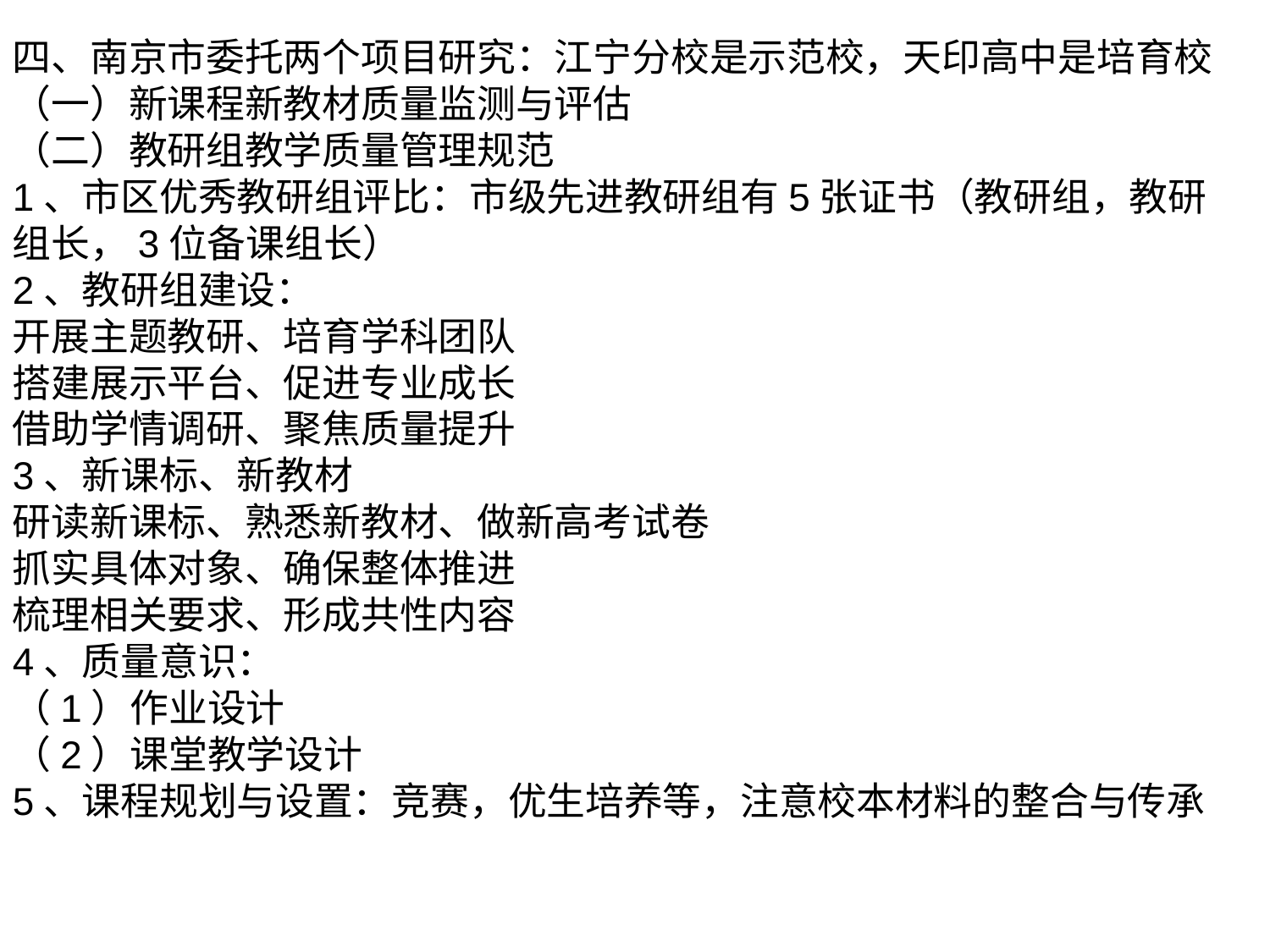

四、南京市委托两个项目研究：江宁分校是示范校，天印高中是培育校
（一）新课程新教材质量监测与评估
（二）教研组教学质量管理规范
1、市区优秀教研组评比：市级先进教研组有5张证书（教研组，教研组长，3位备课组长）
2、教研组建设：
开展主题教研、培育学科团队
搭建展示平台、促进专业成长
借助学情调研、聚焦质量提升
3、新课标、新教材
研读新课标、熟悉新教材、做新高考试卷
抓实具体对象、确保整体推进
梳理相关要求、形成共性内容
4、质量意识：
（1）作业设计
（2）课堂教学设计
5、课程规划与设置：竞赛，优生培养等，注意校本材料的整合与传承